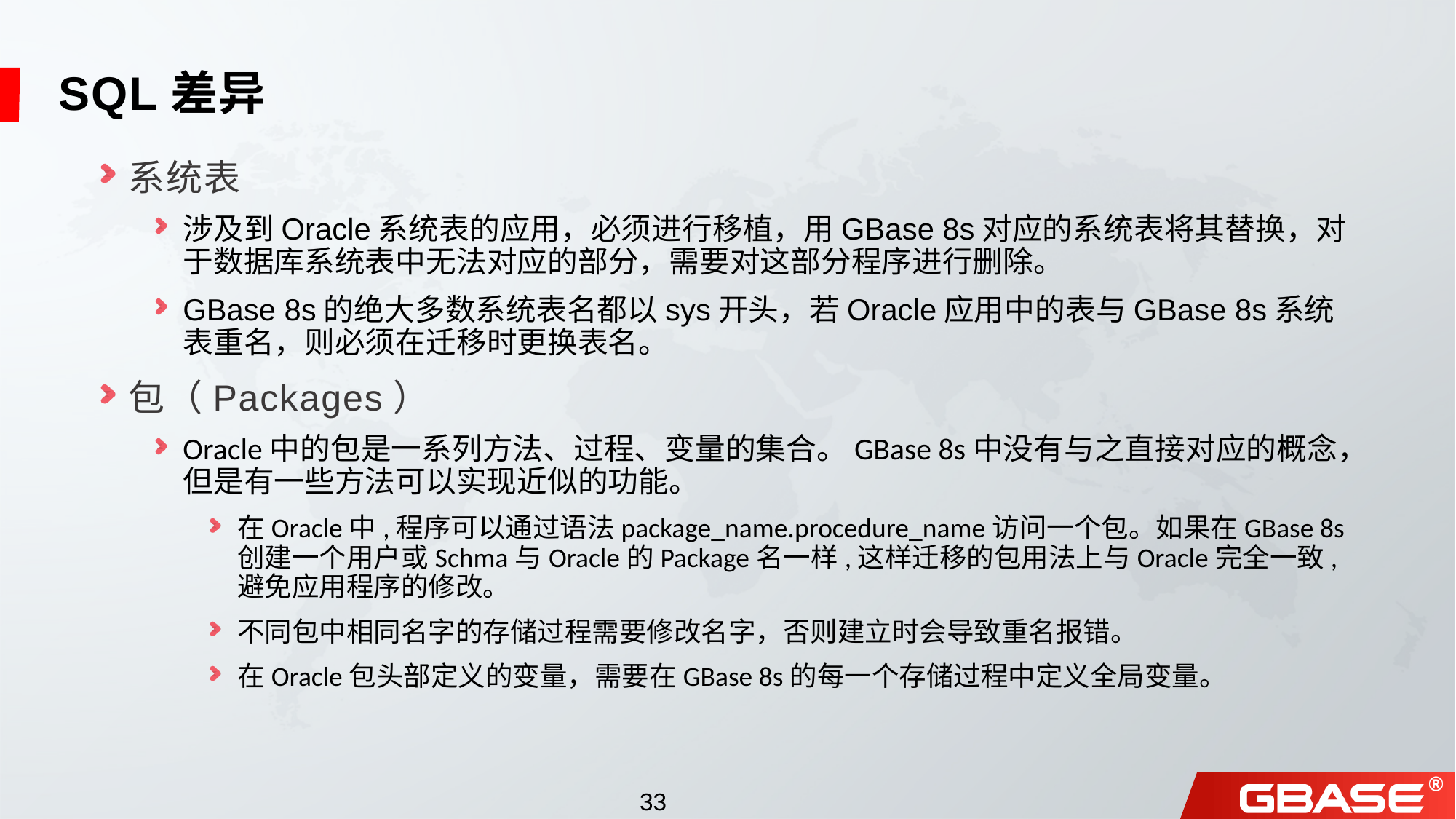

# SQL差异
系统表
涉及到Oracle系统表的应用，必须进行移植，用GBase 8s对应的系统表将其替换，对于数据库系统表中无法对应的部分，需要对这部分程序进行删除。
GBase 8s的绝大多数系统表名都以sys开头，若Oracle应用中的表与GBase 8s系统表重名，则必须在迁移时更换表名。
包（Packages）
Oracle中的包是一系列方法、过程、变量的集合。GBase 8s中没有与之直接对应的概念，但是有一些方法可以实现近似的功能。
在Oracle中,程序可以通过语法package_name.procedure_name访问一个包。如果在GBase 8s创建一个用户或Schma与Oracle的Package名一样,这样迁移的包用法上与Oracle完全一致,避免应用程序的修改。
不同包中相同名字的存储过程需要修改名字，否则建立时会导致重名报错。
在Oracle包头部定义的变量，需要在GBase 8s的每一个存储过程中定义全局变量。